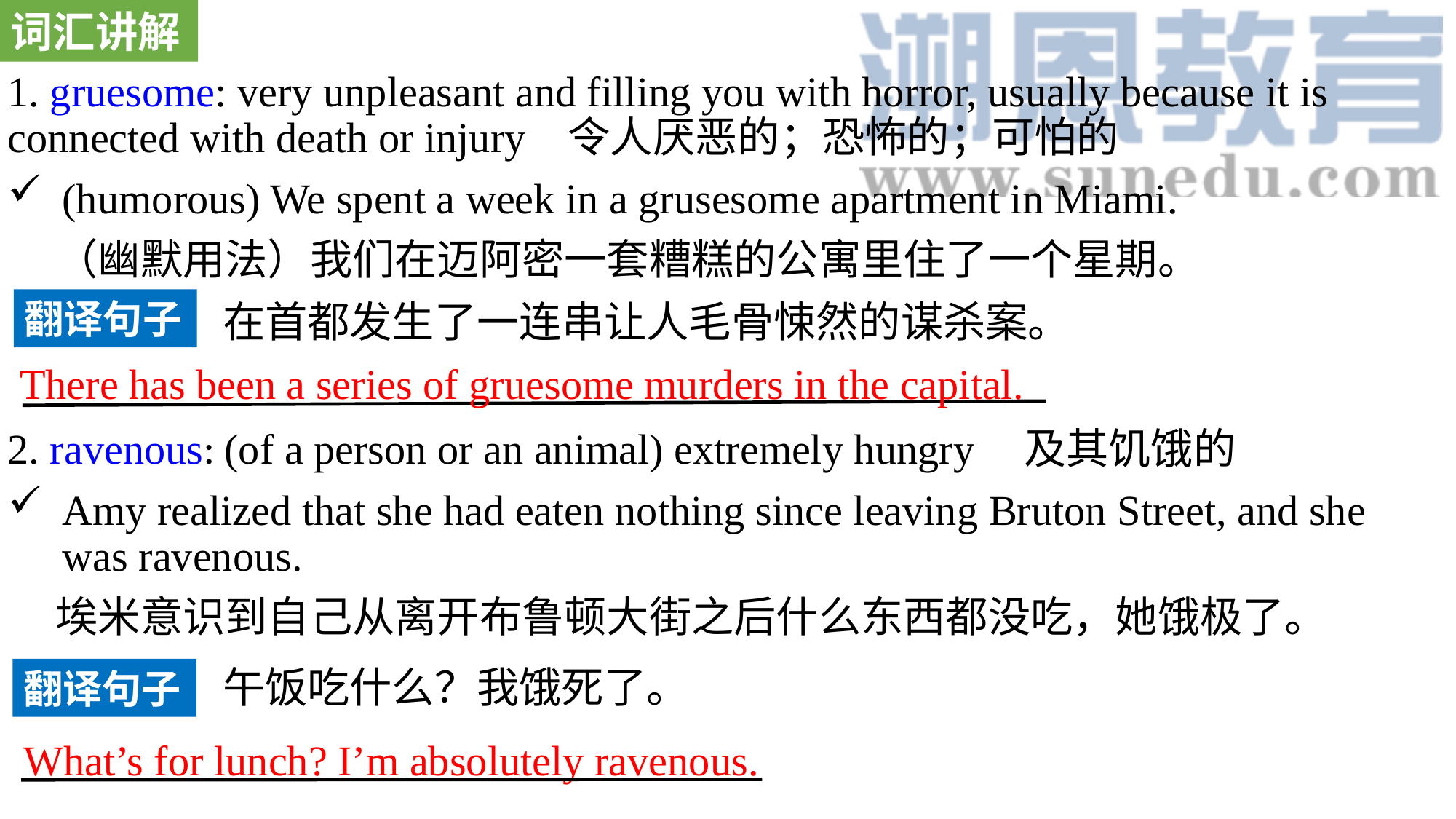

词汇讲解
1. gruesome: very unpleasant and filling you with horror, usually because it is connected with death or injury   令人厌恶的；恐怖的；可怕的
(humorous) We spent a week in a grusesome apartment in Miami.
    （幽默用法）我们在迈阿密一套糟糕的公寓里住了一个星期。

2. ravenous: (of a person or an animal) extremely hungry    及其饥饿的
Amy realized that she had eaten nothing since leaving Bruton Street, and she was ravenous.
    埃米意识到自己从离开布鲁顿大街之后什么东西都没吃，她饿极了。

翻译句子
在首都发生了一连串让人毛骨悚然的谋杀案。
There has been a series of gruesome murders in the capital.
午饭吃什么？我饿死了。
翻译句子
What’s for lunch? I’m absolutely ravenous.